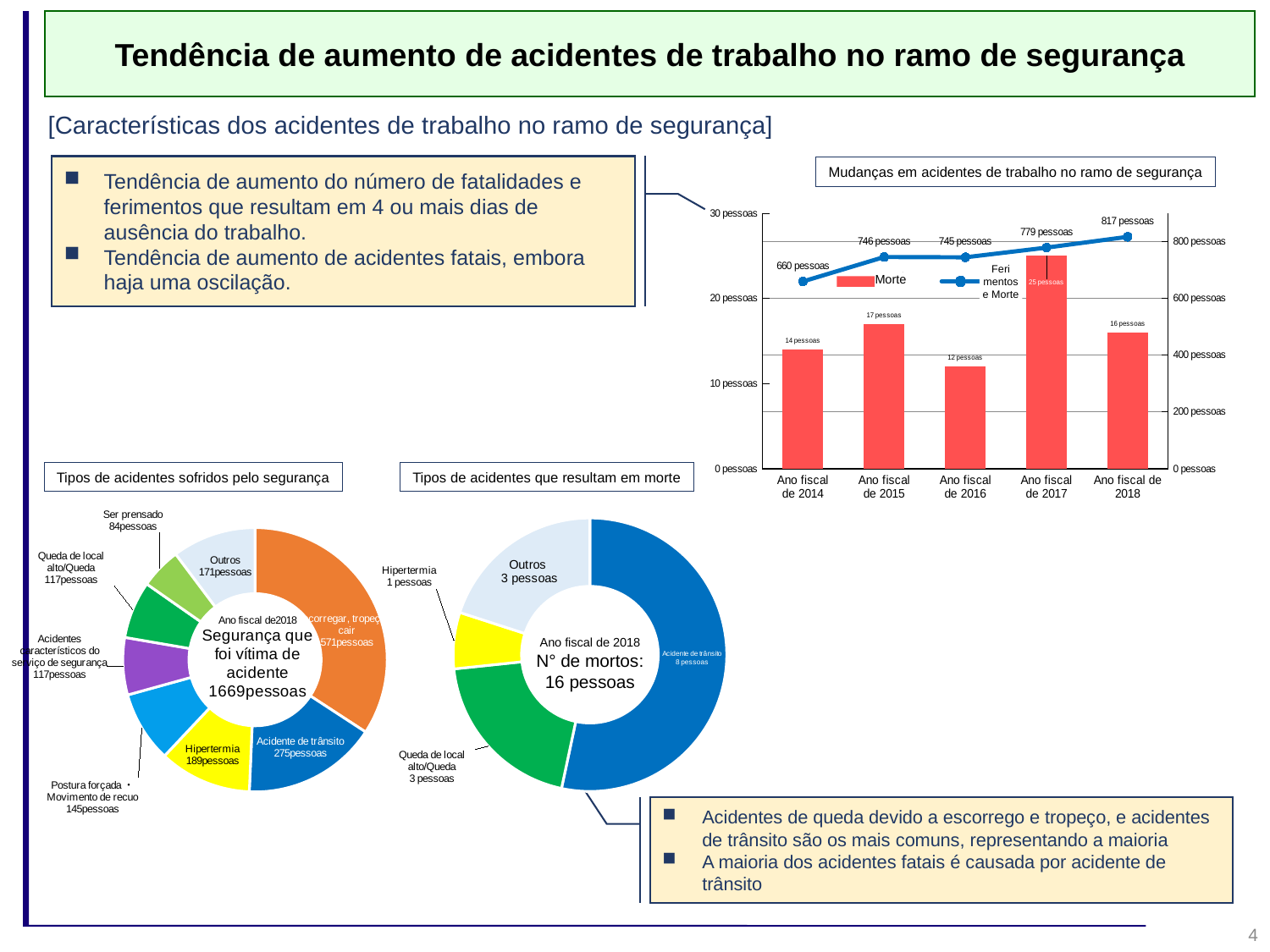

Tendência de aumento de acidentes de trabalho no ramo de segurança
[Características dos acidentes de trabalho no ramo de segurança]
Tendência de aumento do número de fatalidades e ferimentos que resultam em 4 ou mais dias de ausência do trabalho.
Tendência de aumento de acidentes fatais, embora haja uma oscilação.
Mudanças em acidentes de trabalho no ramo de segurança

### Chart

| Category |  |  |
|---|---|---|
| Ano fiscal
de 2014 | 14.0 | 660.0 |
| Ano fiscal
de 2015 | 17.0 | 746.0 |
| Ano fiscal
de 2016 | 12.0 | 745.0 |
| Ano fiscal
de 2017 | 25.0 | 779.0 |
| Ano fiscal de 2018 | 16.0 | 817.0 |
Feri
mentos e Morte
Morte

### Chart

| Category |  |
|---|---|
| Acidente de trânsito | 8.0 |
| Queda de local alto/Queda | 3.0 |
| Hipertermia | 1.0 |
| Outros | 3.0 |
Tipos de acidentes sofridos pelo segurança
Tipos de acidentes que resultam em morte

### Chart

| Category |  |
|---|---|
| Escorregar, tropeçar e cair | 571.0 |
| Acidente de trânsito | 275.0 |
| Hipertermia | 189.0 |
| Postura forçada・Movimento de recuo | 145.0 |
| Acidentes característicos do serviço de segurança | 117.0 |
| Queda de local alto/Queda | 117.0 |
| Ser prensado | 84.0 |
| Outros | 171.0 |
Ano fiscal de 2018
N° de mortos: 16 pessoas
Acidentes de queda devido a escorrego e tropeço, e acidentes de trânsito são os mais comuns, representando a maioria
A maioria dos acidentes fatais é causada por acidente de trânsito
4